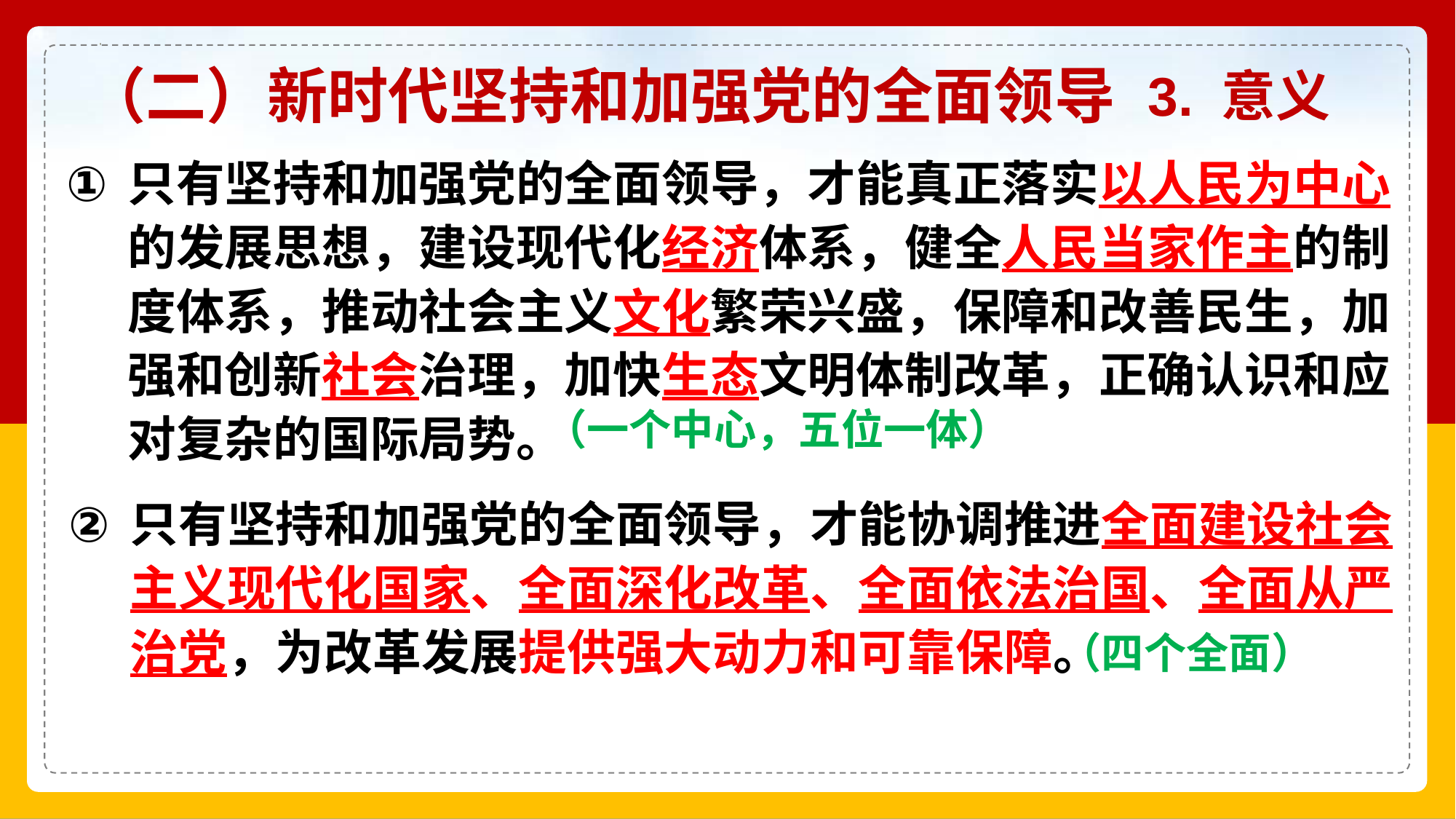

（二）新时代坚持和加强党的全面领导
3. 意义
只有坚持和加强党的全面领导，才能真正落实以人民为中心的发展思想，建设现代化经济体系，健全人民当家作主的制度体系，推动社会主义文化繁荣兴盛，保障和改善民生，加强和创新社会治理，加快生态文明体制改革，正确认识和应对复杂的国际局势。
（一个中心，五位一体）
只有坚持和加强党的全面领导，才能协调推进全面建设社会主义现代化国家、全面深化改革、全面依法治国、全面从严治党，为改革发展提供强大动力和可靠保障。
（四个全面）